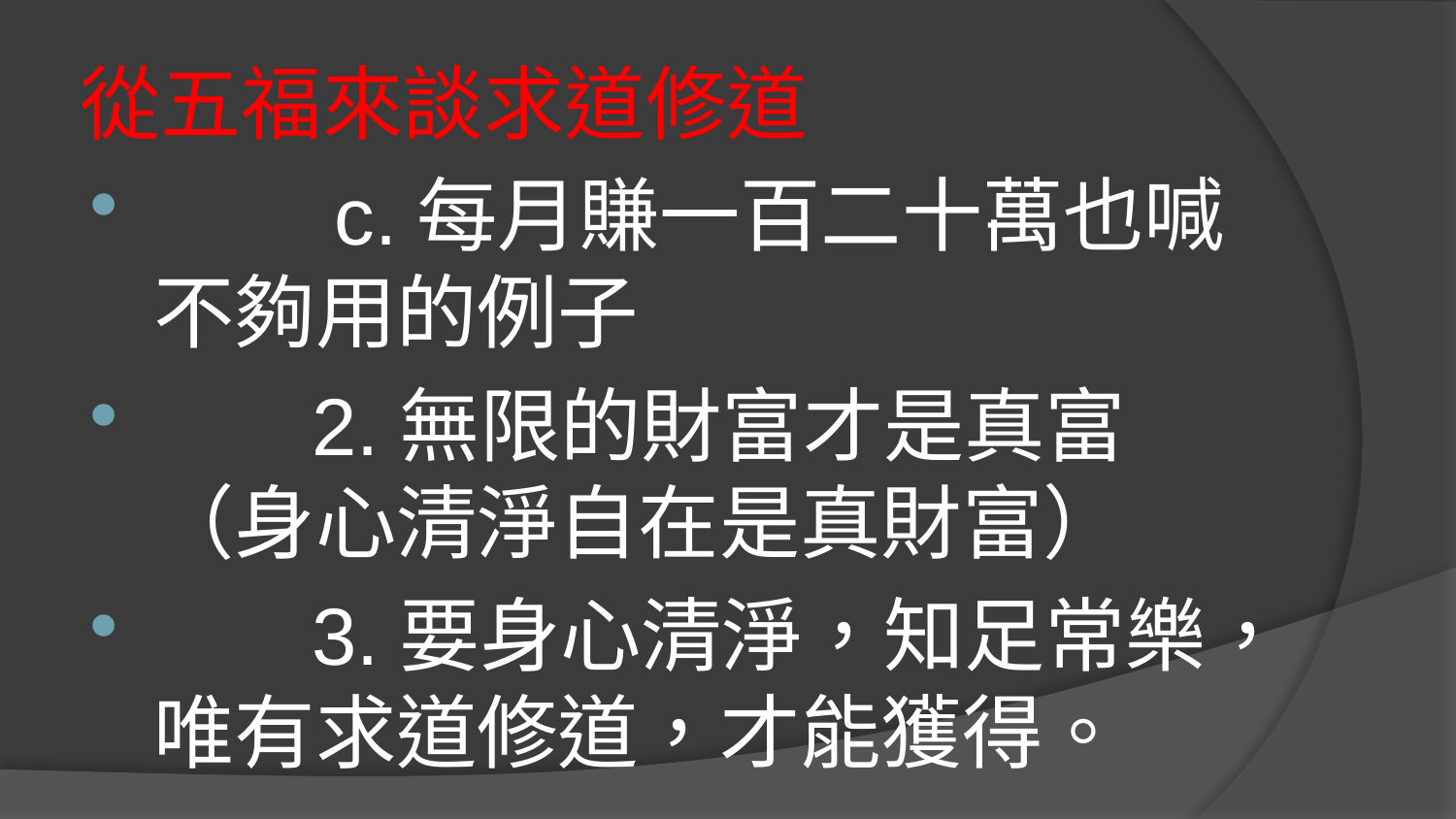

# 從五福來談求道修道
        c.每月賺一百二十萬也喊不夠用的例子
       2.無限的財富才是真富（身心清淨自在是真財富）
       3.要身心清淨，知足常樂，唯有求道修道，才能獲得。